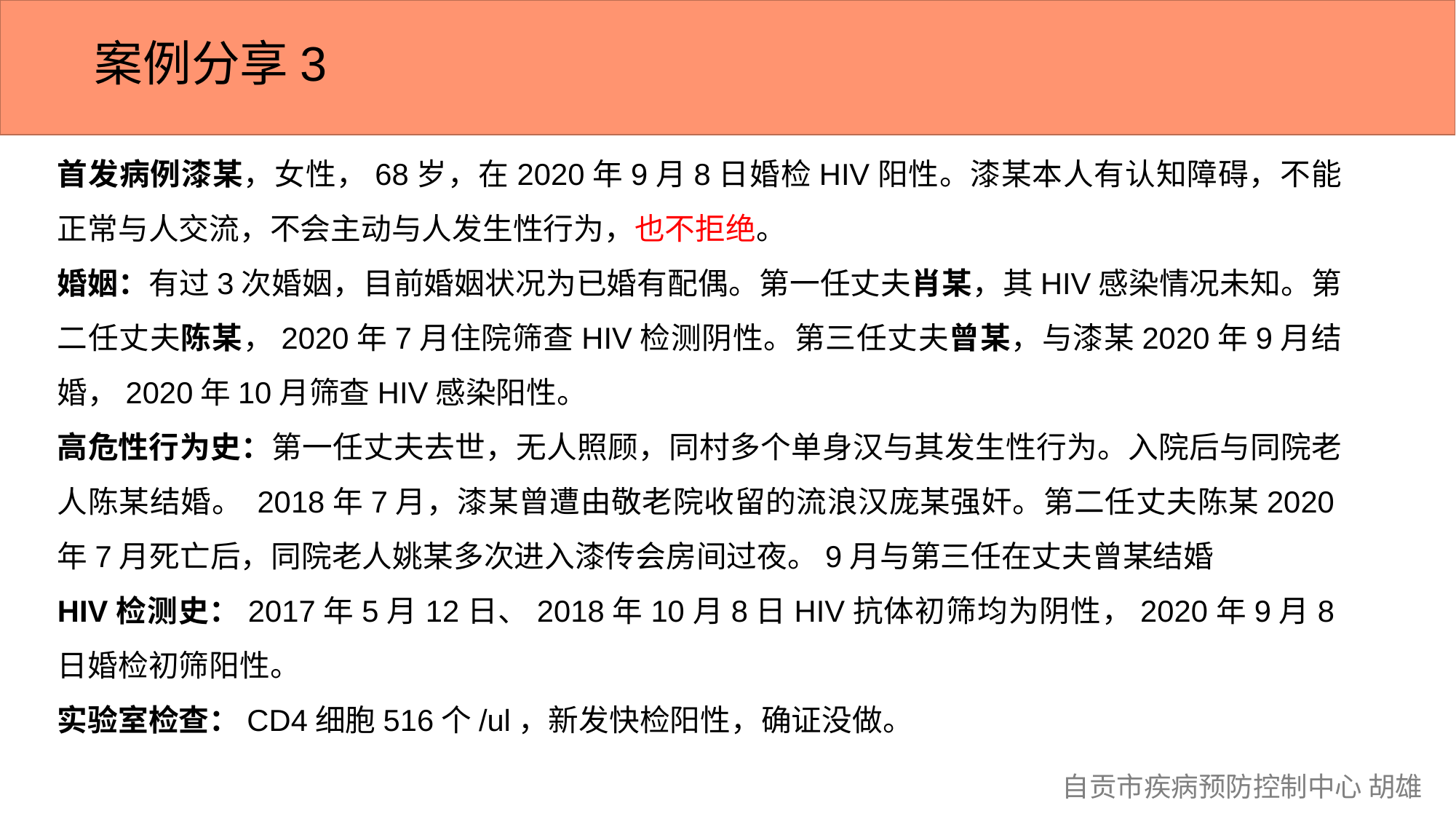

案例分享3
首发病例漆某，女性，68岁，在2020年9月8日婚检HIV阳性。漆某本人有认知障碍，不能正常与人交流，不会主动与人发生性行为，也不拒绝。
婚姻：有过3次婚姻，目前婚姻状况为已婚有配偶。第一任丈夫肖某，其HIV感染情况未知。第二任丈夫陈某，2020年7月住院筛查HIV检测阴性。第三任丈夫曾某，与漆某2020年9月结婚，2020年10月筛查HIV感染阳性。
高危性行为史：第一任丈夫去世，无人照顾，同村多个单身汉与其发生性行为。入院后与同院老人陈某结婚。 2018年7月，漆某曾遭由敬老院收留的流浪汉庞某强奸。第二任丈夫陈某2020年7月死亡后，同院老人姚某多次进入漆传会房间过夜。9月与第三任在丈夫曾某结婚
HIV检测史：2017年5月12日、2018年10月8日HIV抗体初筛均为阴性，2020年9月8日婚检初筛阳性。
实验室检查：CD4细胞516个/ul，新发快检阳性，确证没做。